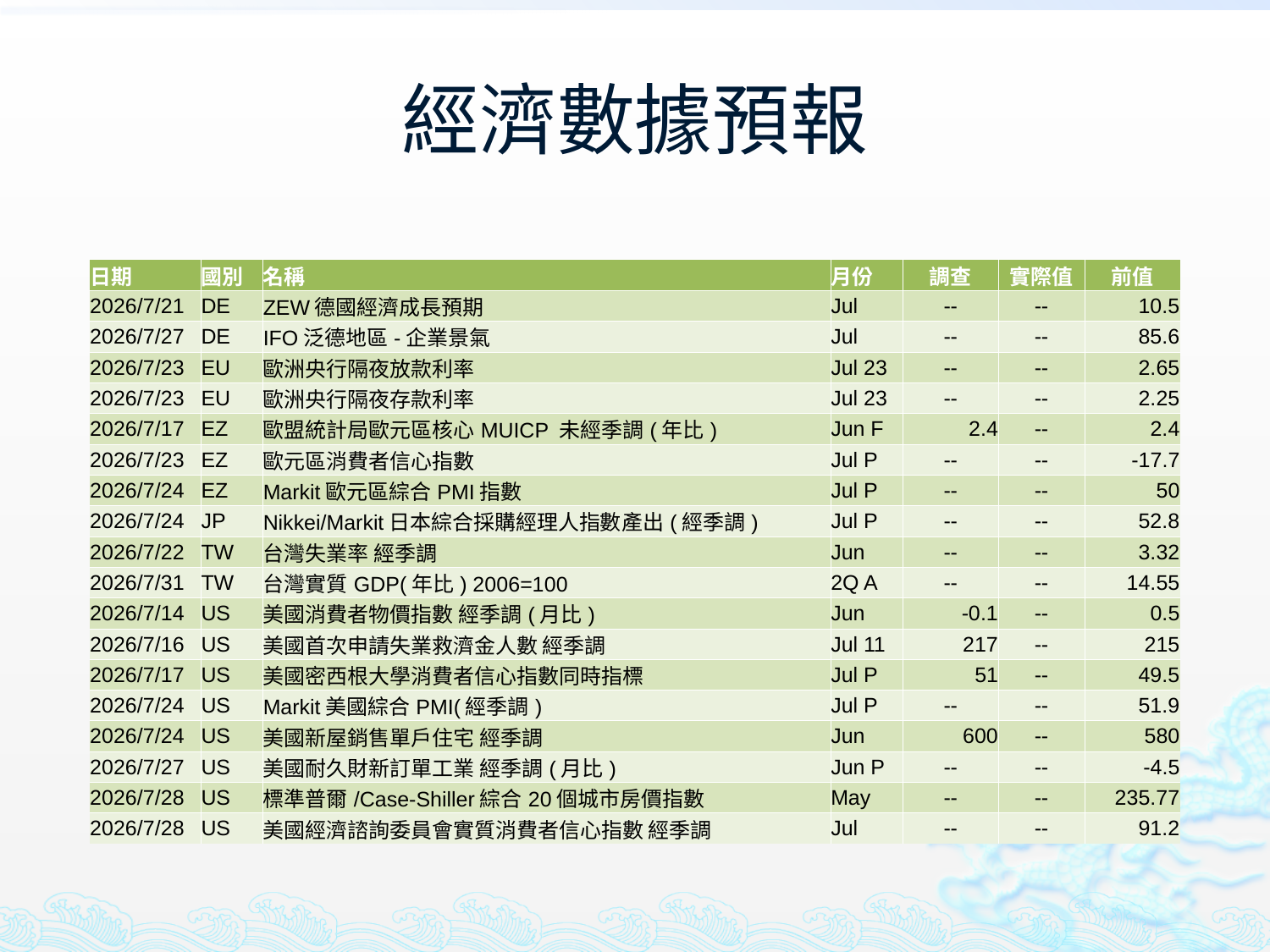

# 經濟數據預報
| 日期 | 國別 | 名稱 | 月份 | 調查 | 實際值 | 前值 |
| --- | --- | --- | --- | --- | --- | --- |
| 2026/7/21 | DE | ZEW德國經濟成長預期 | Jul | -- | -- | 10.5 |
| 2026/7/27 | DE | IFO泛德地區-企業景氣 | Jul | -- | -- | 85.6 |
| 2026/7/23 | EU | 歐洲央行隔夜放款利率 | Jul 23 | -- | -- | 2.65 |
| 2026/7/23 | EU | 歐洲央行隔夜存款利率 | Jul 23 | -- | -- | 2.25 |
| 2026/7/17 | EZ | 歐盟統計局歐元區核心MUICP 未經季調(年比) | Jun F | 2.4 | -- | 2.4 |
| 2026/7/23 | EZ | 歐元區消費者信心指數 | Jul P | -- | -- | -17.7 |
| 2026/7/24 | EZ | Markit歐元區綜合PMI指數 | Jul P | -- | -- | 50 |
| 2026/7/24 | JP | Nikkei/Markit日本綜合採購經理人指數產出(經季調) | Jul P | -- | -- | 52.8 |
| 2026/7/22 | TW | 台灣失業率 經季調 | Jun | -- | -- | 3.32 |
| 2026/7/31 | TW | 台灣實質GDP(年比) 2006=100 | 2Q A | -- | -- | 14.55 |
| 2026/7/14 | US | 美國消費者物價指數 經季調(月比) | Jun | -0.1 | -- | 0.5 |
| 2026/7/16 | US | 美國首次申請失業救濟金人數 經季調 | Jul 11 | 217 | -- | 215 |
| 2026/7/17 | US | 美國密西根大學消費者信心指數同時指標 | Jul P | 51 | -- | 49.5 |
| 2026/7/24 | US | Markit美國綜合PMI(經季調) | Jul P | -- | -- | 51.9 |
| 2026/7/24 | US | 美國新屋銷售單戶住宅 經季調 | Jun | 600 | -- | 580 |
| 2026/7/27 | US | 美國耐久財新訂單工業 經季調(月比) | Jun P | -- | -- | -4.5 |
| 2026/7/28 | US | 標準普爾/Case-Shiller綜合20個城市房價指數 | May | -- | -- | 235.77 |
| 2026/7/28 | US | 美國經濟諮詢委員會實質消費者信心指數 經季調 | Jul | -- | -- | 91.2 |